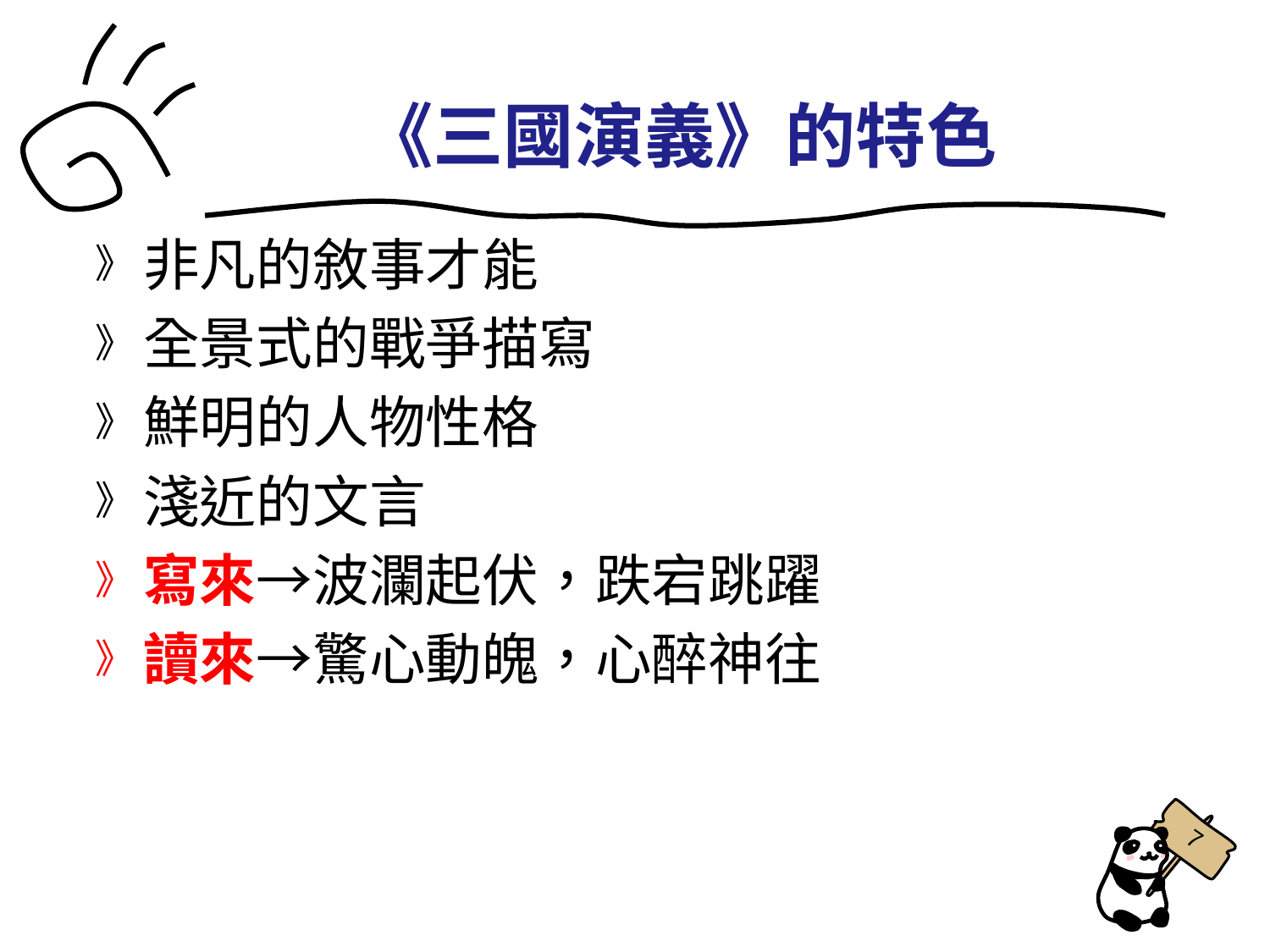

《三國演義》的特色
非凡的敘事才能
全景式的戰爭描寫
鮮明的人物性格
淺近的文言
寫來→波瀾起伏，跌宕跳躍
讀來→驚心動魄，心醉神往
7